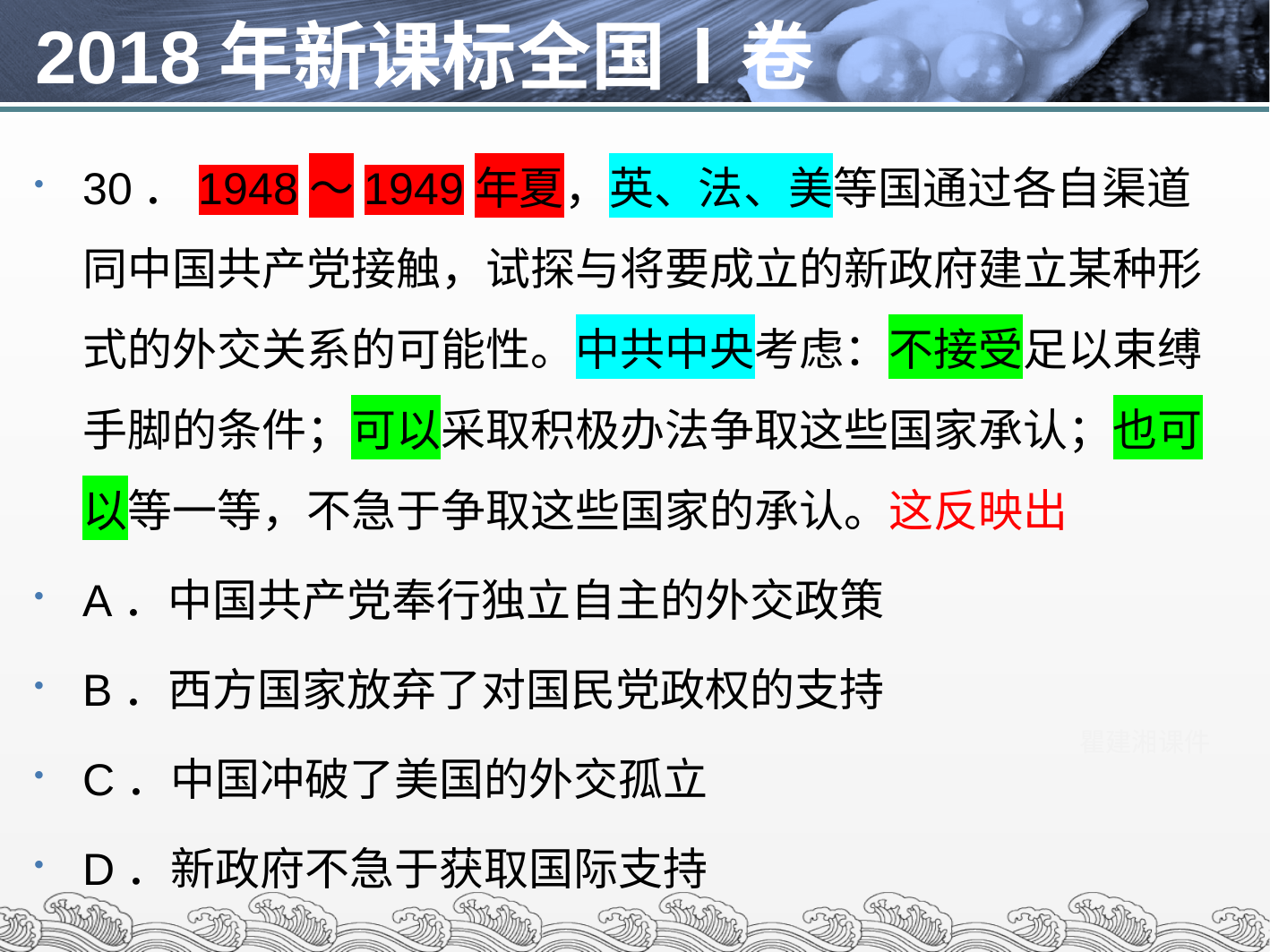

# 2018年新课标全国Ⅰ卷
30．1948～1949年夏，英、法、美等国通过各自渠道同中国共产党接触，试探与将要成立的新政府建立某种形式的外交关系的可能性。中共中央考虑：不接受足以束缚手脚的条件；可以采取积极办法争取这些国家承认；也可以等一等，不急于争取这些国家的承认。这反映出
A．中国共产党奉行独立自主的外交政策
B．西方国家放弃了对国民党政权的支持
C．中国冲破了美国的外交孤立
D．新政府不急于获取国际支持